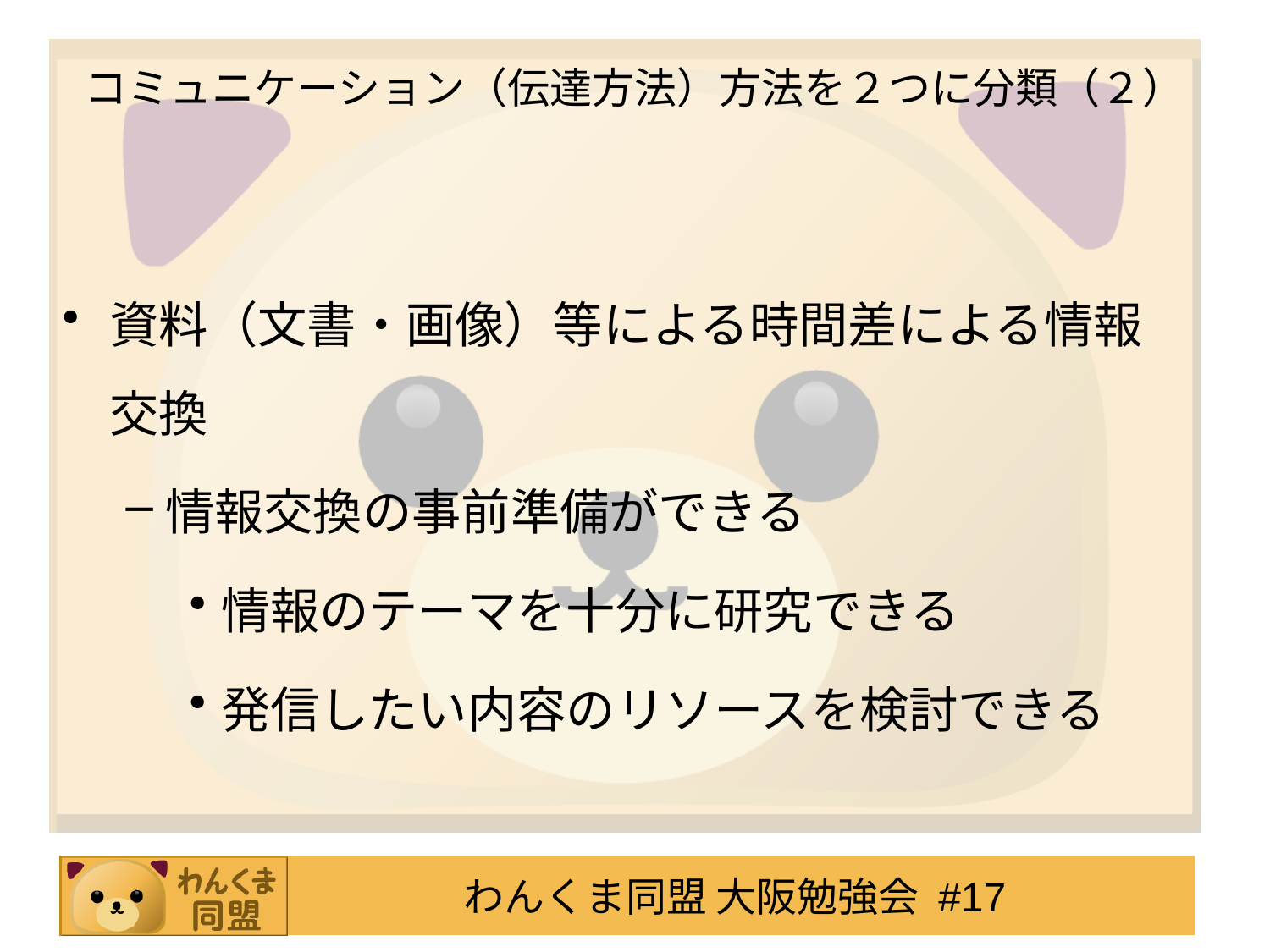

# コミュニケーション（伝達方法）方法を２つに分類（２）

資料（文書・画像）等による時間差による情報交換
情報交換の事前準備ができる
情報のテーマを十分に研究できる
発信したい内容のリソースを検討できる